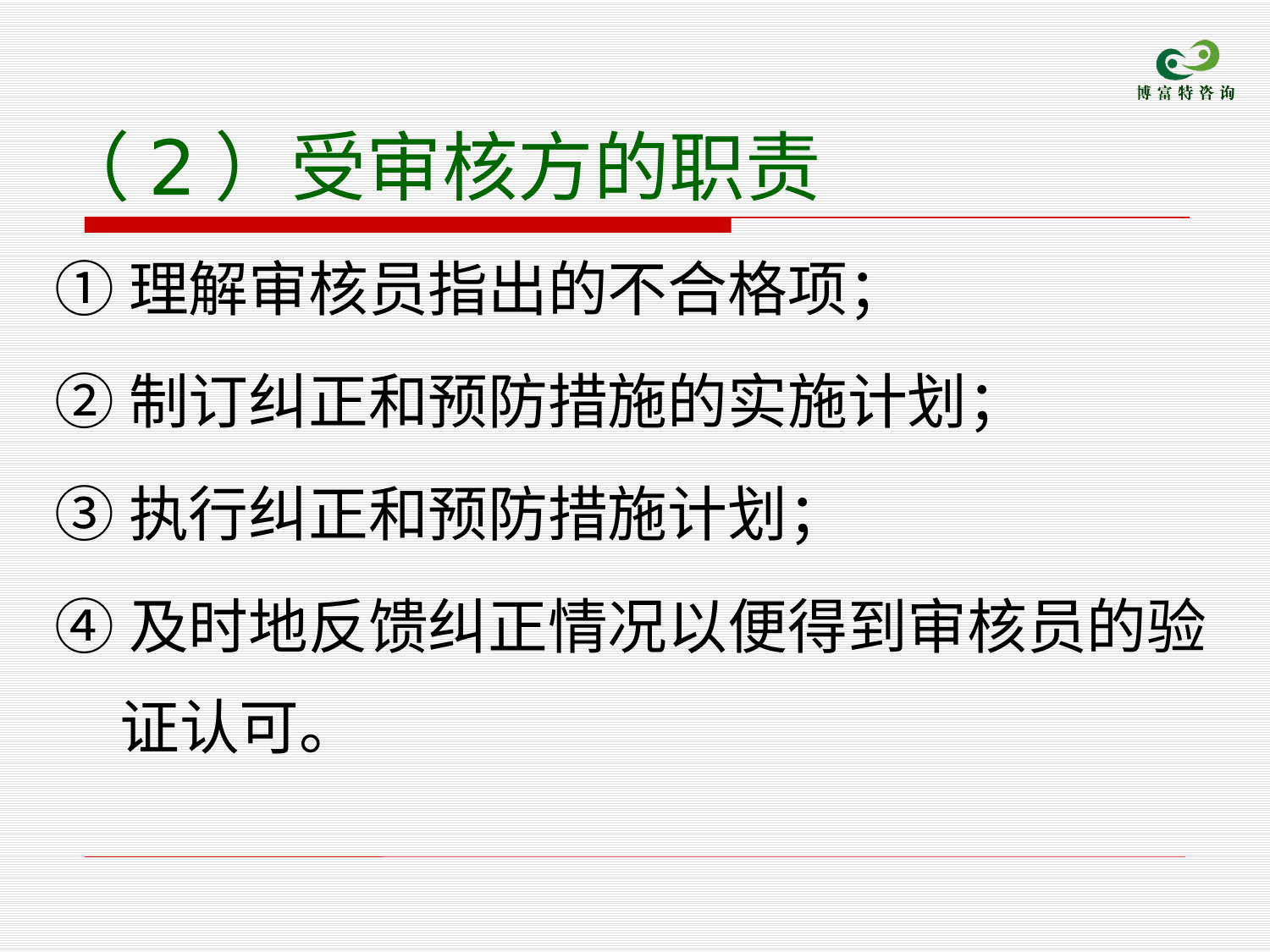

（2）受审核方的职责
①理解审核员指出的不合格项；
②制订纠正和预防措施的实施计划；
③执行纠正和预防措施计划；
④及时地反馈纠正情况以便得到审核员的验证认可。
777